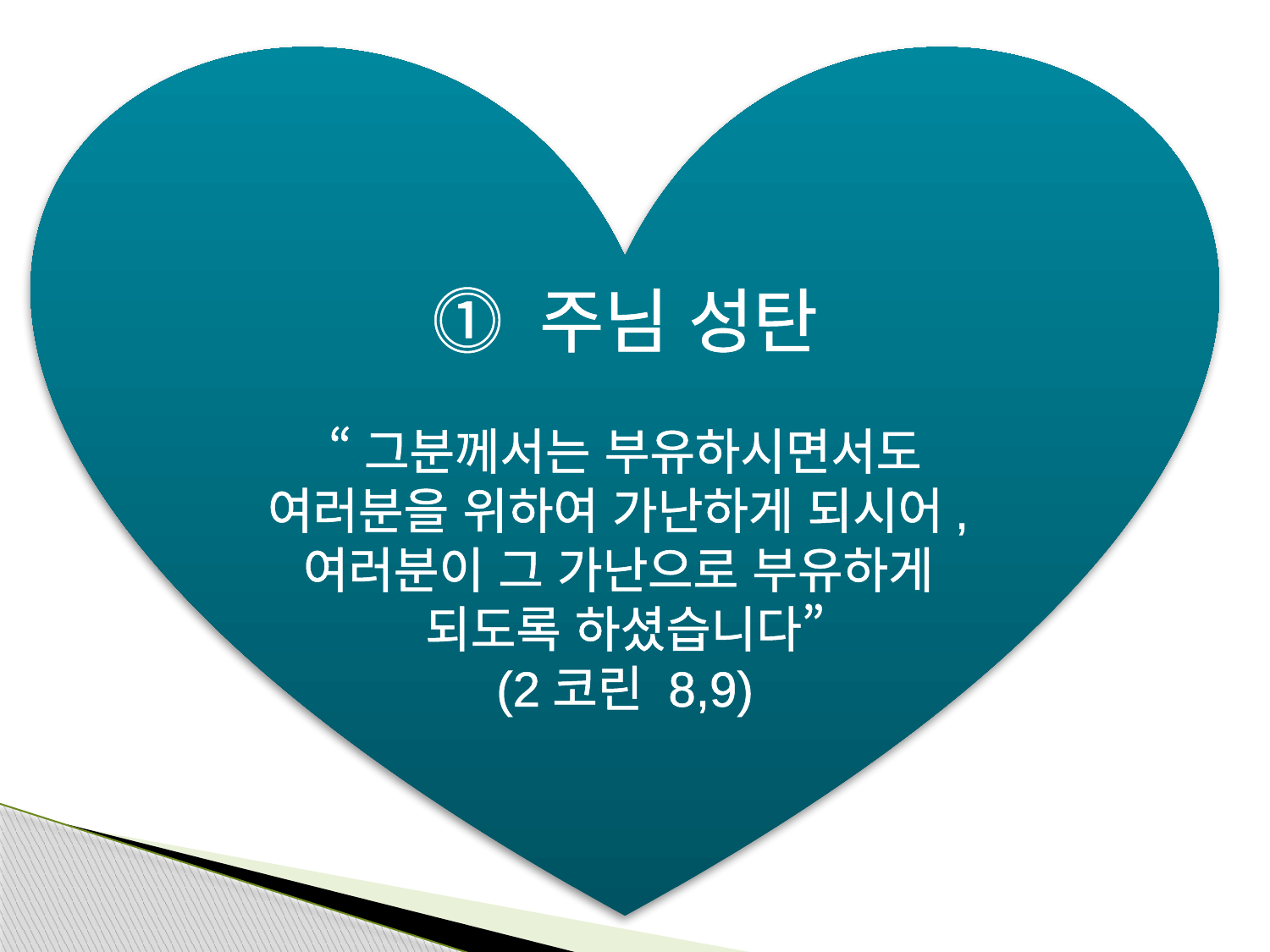

⓵ 주님 성탄

“그분께서는 부유하시면서도
여러분을 위하여 가난하게 되시어,
여러분이 그 가난으로 부유하게
되도록 하셨습니다”
(2코린 8,9)